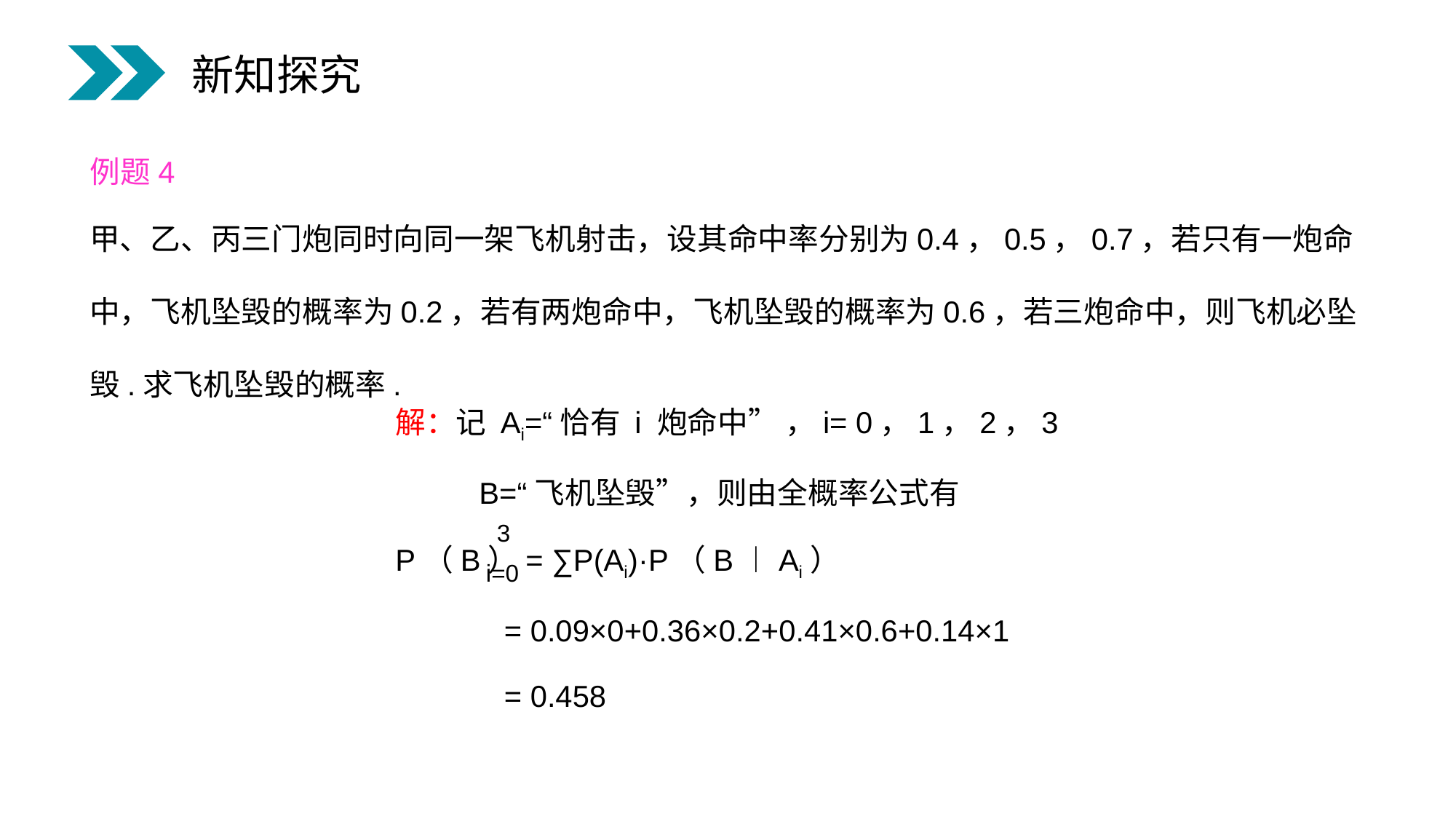

新知探究
  例题4
甲、乙、丙三门炮同时向同一架飞机射击，设其命中率分别为0.4，0.5，0.7，若只有一炮命中，飞机坠毁的概率为0.2，若有两炮命中，飞机坠毁的概率为0.6，若三炮命中，则飞机必坠毁.求飞机坠毁的概率.
解：记 Ai=“恰有 i 炮命中” ，i= 0，1，2，3
          B=“飞机坠毁”，则由全概率公式有
P（B）= ∑P(Ai)·P（B︱Ai）
             = 0.09×0+0.36×0.2+0.41×0.6+0.14×1
             = 0.458
3
i=0